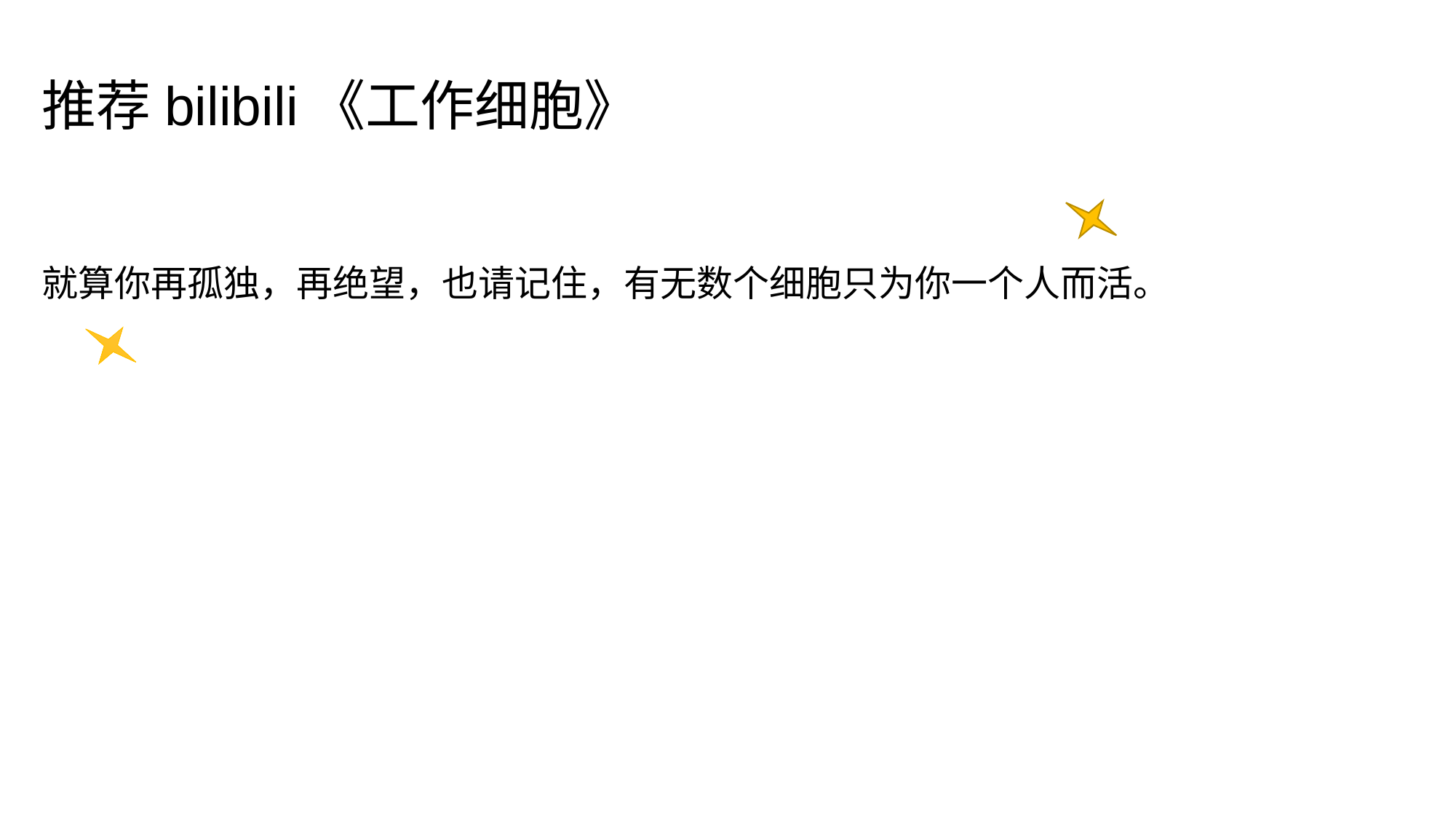

推荐bilibili《工作细胞》

就算你再孤独，再绝望，也请记住，有无数个细胞只为你一个人而活。